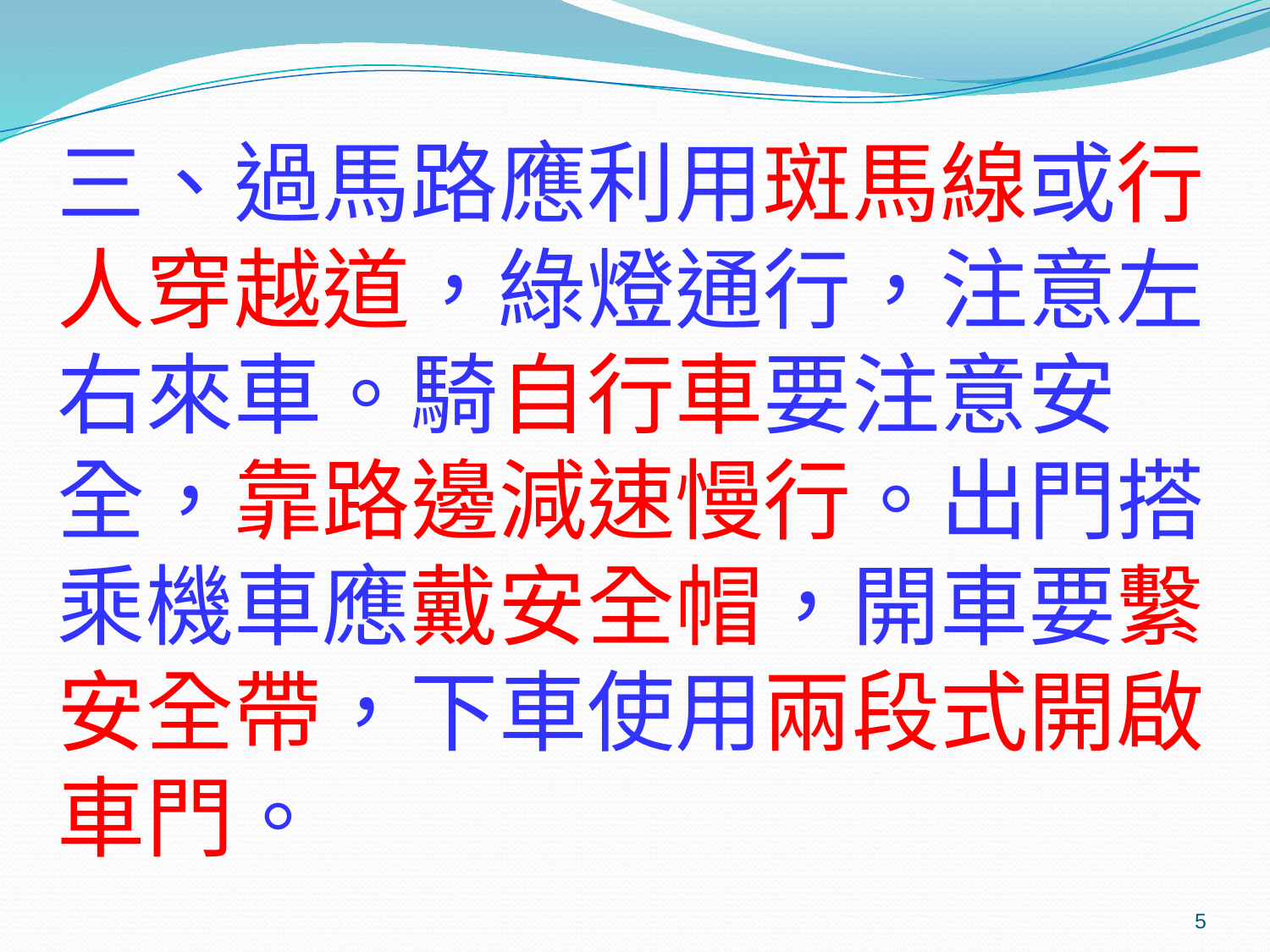

三、過馬路應利用斑馬線或行人穿越道，綠燈通行，注意左右來車。騎自行車要注意安全，靠路邊減速慢行。出門搭乘機車應戴安全帽，開車要繫安全帶，下車使用兩段式開啟車門。
5